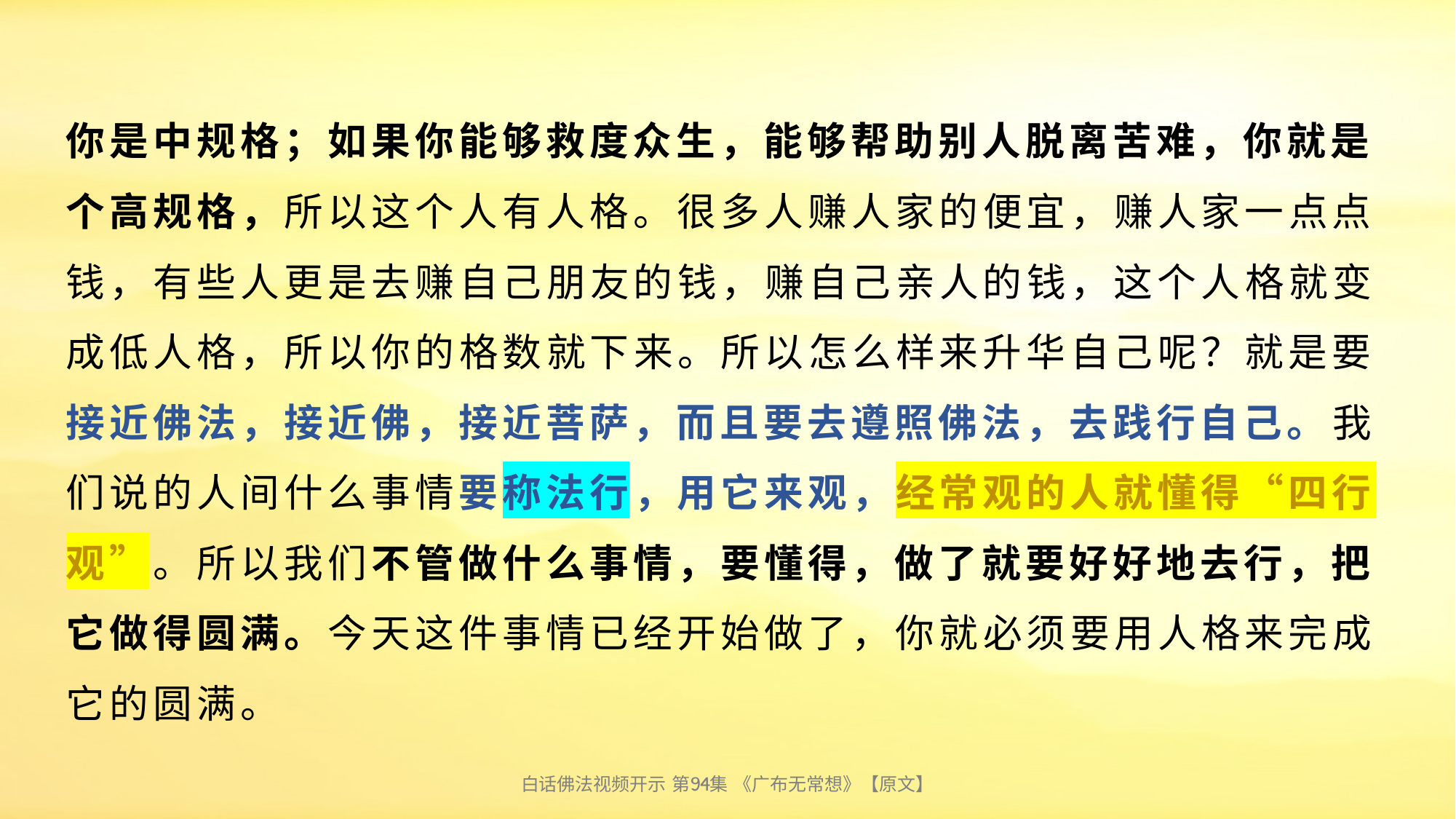

# 你是中规格；如果你能够救度众生，能够帮助别人脱离苦难，你就是个高规格，所以这个人有人格。很多人赚人家的便宜，赚人家一点点钱，有些人更是去赚自己朋友的钱，赚自己亲人的钱，这个人格就变成低人格，所以你的格数就下来。所以怎么样来升华自己呢？就是要接近佛法，接近佛，接近菩萨，而且要去遵照佛法，去践行自己。我们说的人间什么事情要称法行，用它来观，经常观的人就懂得“四行观”。所以我们不管做什么事情，要懂得，做了就要好好地去行，把它做得圆满。今天这件事情已经开始做了，你就必须要用人格来完成它的圆满。
白话佛法视频开示 第94集 《广布无常想》【原文】